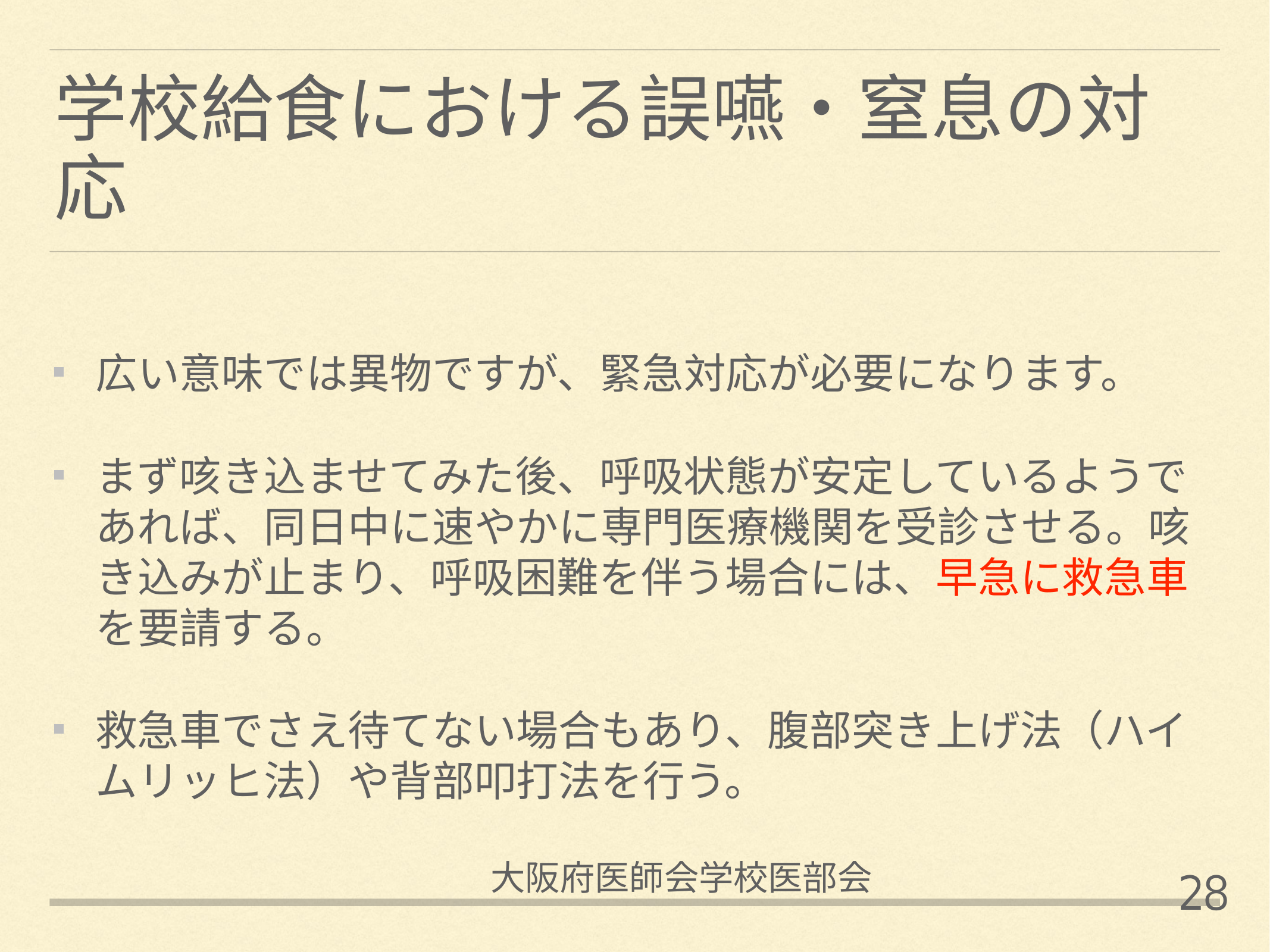

# 学校給食における誤嚥・窒息の対応
広い意味では異物ですが、緊急対応が必要になります。
まず咳き込ませてみた後、呼吸状態が安定しているようであれば、同日中に速やかに専門医療機関を受診させる。咳き込みが止まり、呼吸困難を伴う場合には、早急に救急車を要請する。
救急車でさえ待てない場合もあり、腹部突き上げ法（ハイムリッヒ法）や背部叩打法を行う。
大阪府医師会学校医部会
28